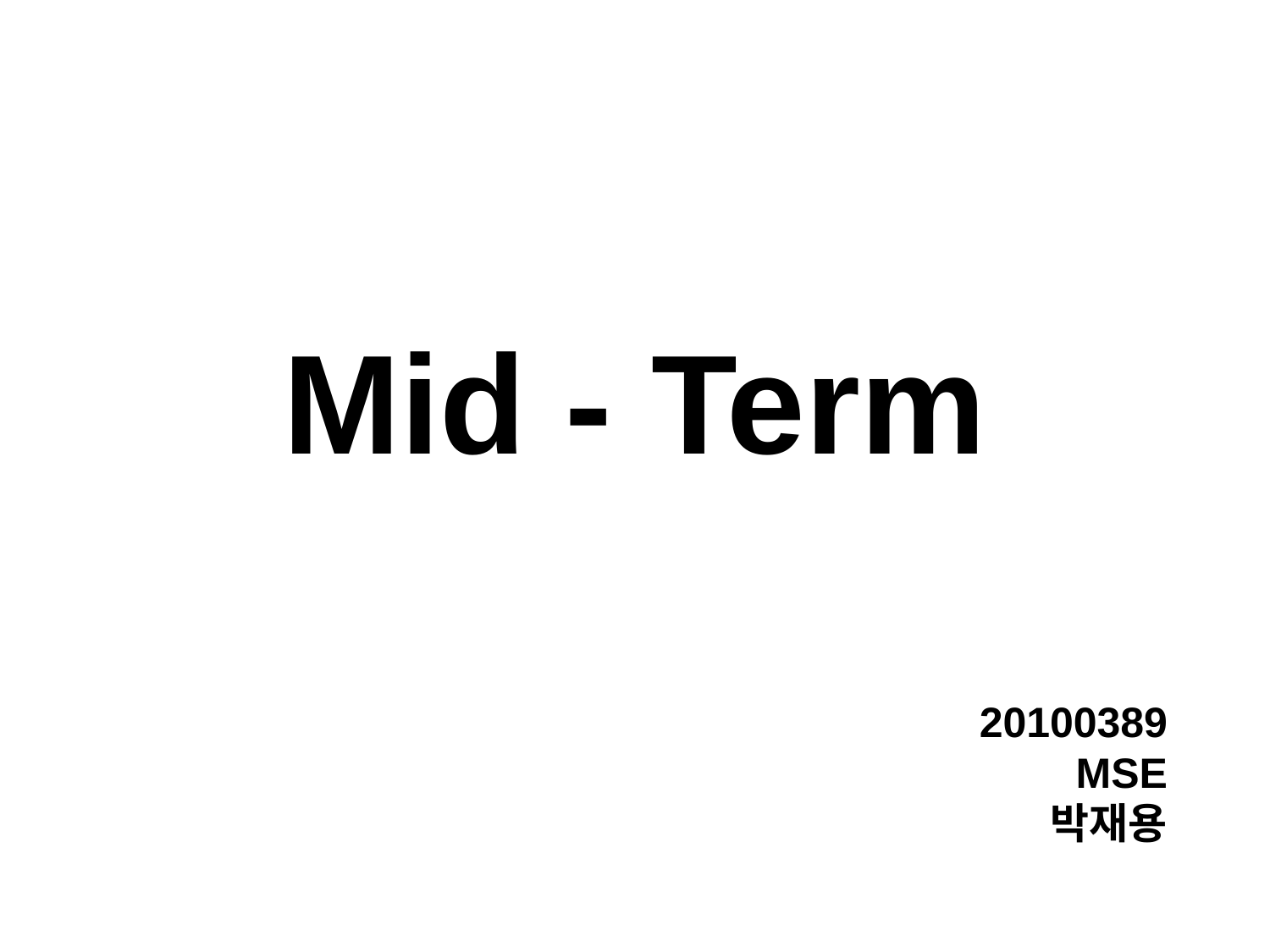

# Mid - Term
20100389
MSE
박재용